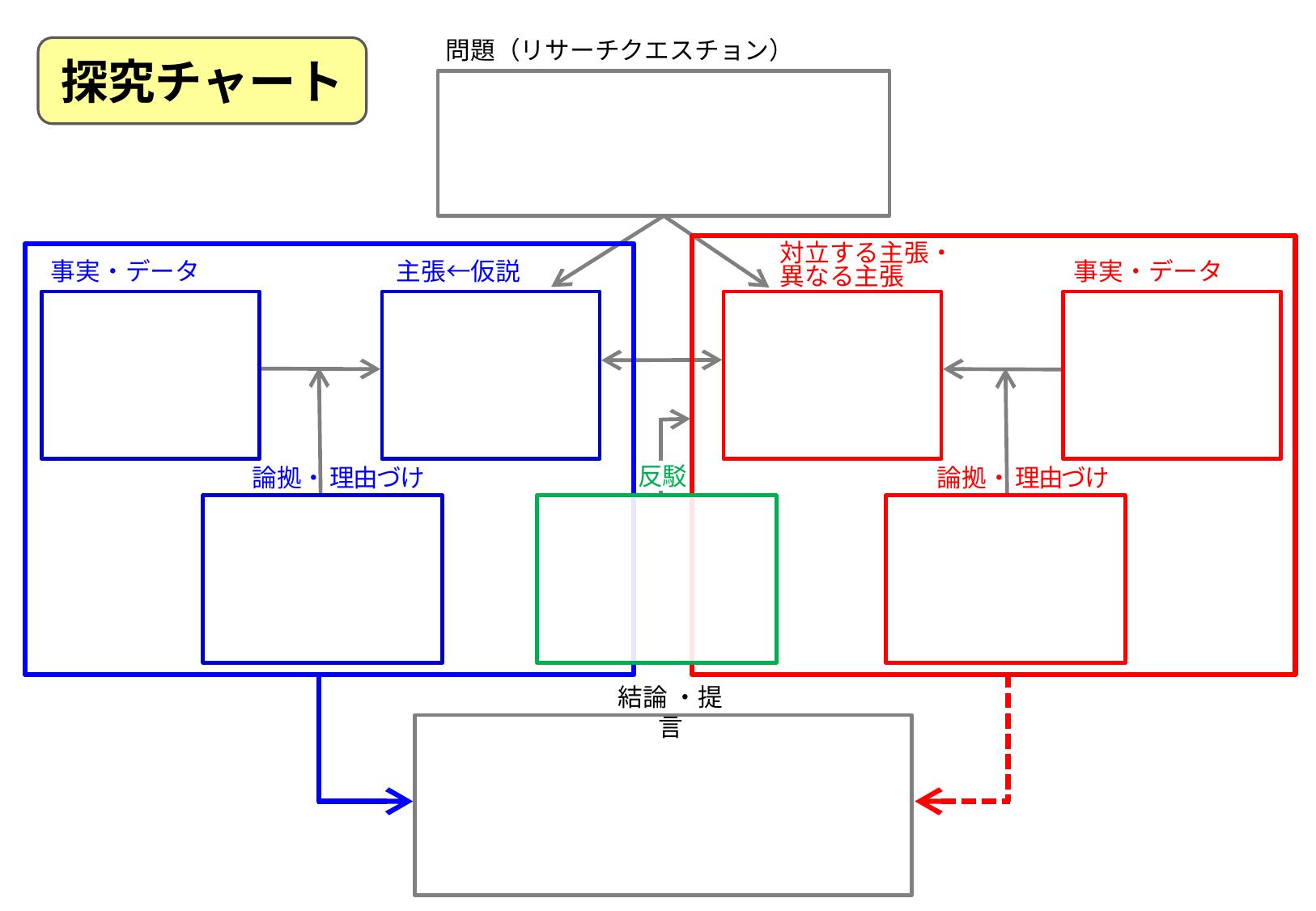

問題（リサーチクエスチョン）
探究チャート

対立する主張・
異なる主張

事実・データ
事実・データ
主張←仮説

論拠・理由づけ
論拠・理由づけ
反駁

結論・提言